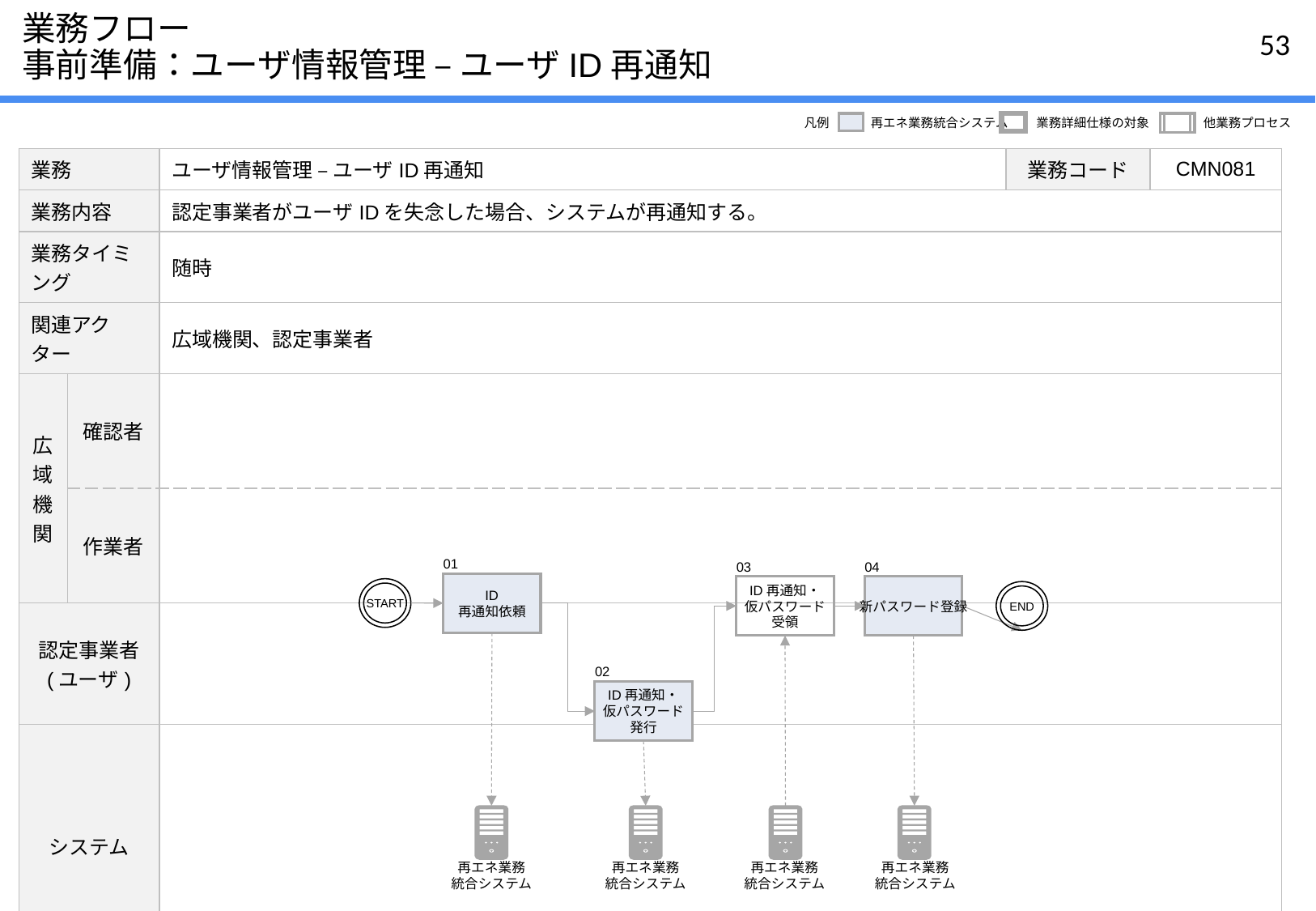

# 業務フロー 事前準備：ユーザ情報管理 – ユーザID再通知
凡例
再エネ業務統合システム
業務詳細仕様の対象
他業務プロセス

| 業務 |  | ユーザ情報管理 – ユーザID再通知 | 業務コード | CMN081 |
| --- | --- | --- | --- | --- |
| 業務内容 |  | 認定事業者がユーザIDを失念した場合、システムが再通知する。 |  |  |
| 業務タイミング |  | 随時 |  |  |
| 関連アクター |  | 広域機関、認定事業者 |  |  |
| 広域機関 | 確認者 |  |  |  |
|  | 作業者 |  |  |  |
| 認定事業者 (ユーザ) |  |  |  |  |
| システム |  |  |  |  |
01
ID
再通知依頼
03
ID再通知・
仮パスワード
受領
04
新パスワード登録
START
END
02
ID再通知・
仮パスワード
発行

再エネ業務
統合システム
再エネ業務
統合システム
再エネ業務
統合システム
再エネ業務
統合システム